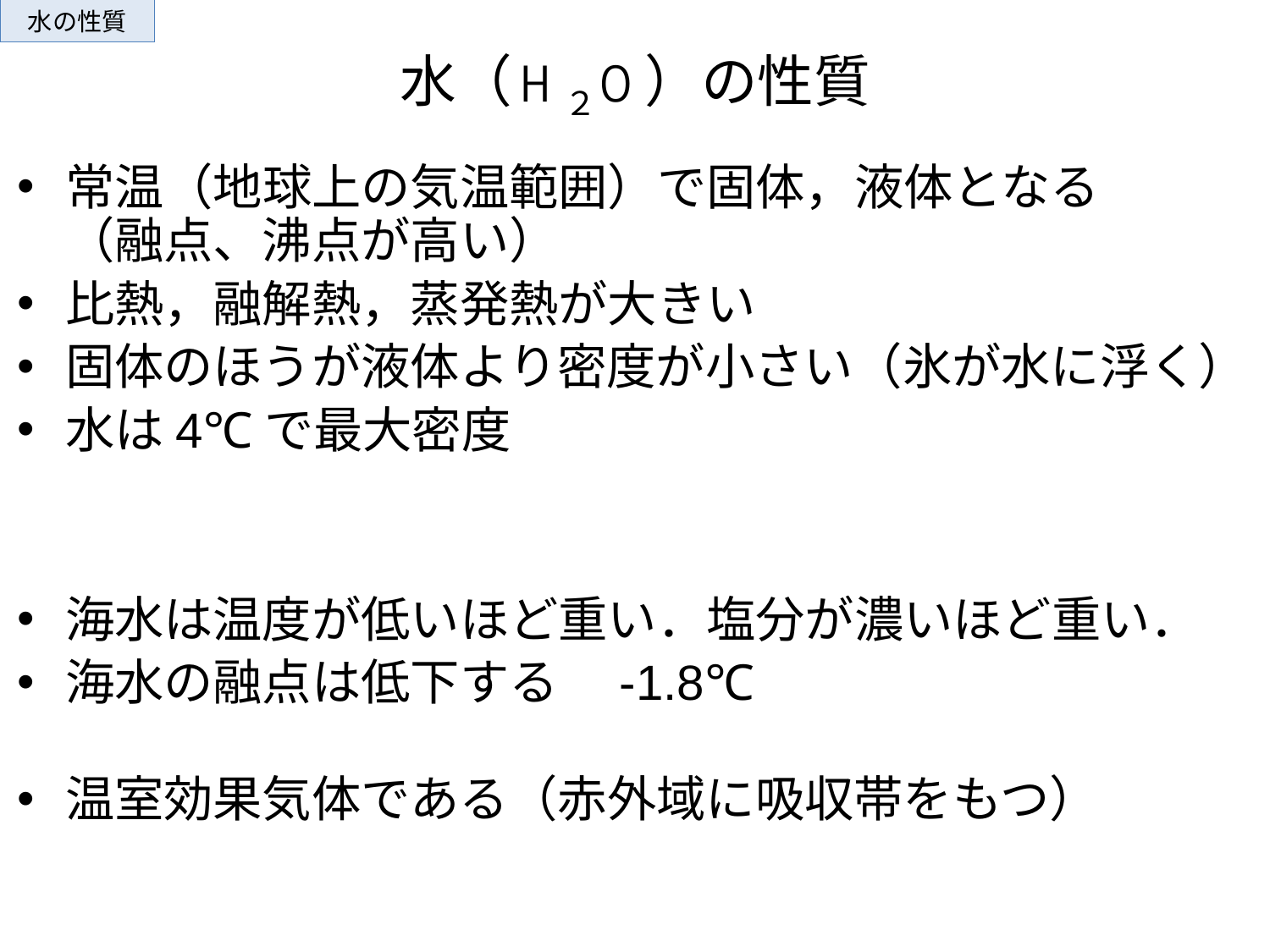

水の性質
# 水（H２O）の性質
常温（地球上の気温範囲）で固体，液体となる
（融点、沸点が高い）
比熱，融解熱，蒸発熱が大きい
固体のほうが液体より密度が小さい（氷が水に浮く）
水は4℃で最大密度

海水は温度が低いほど重い．塩分が濃いほど重い．
海水の融点は低下する　-1.8℃
温室効果気体である（赤外域に吸収帯をもつ）